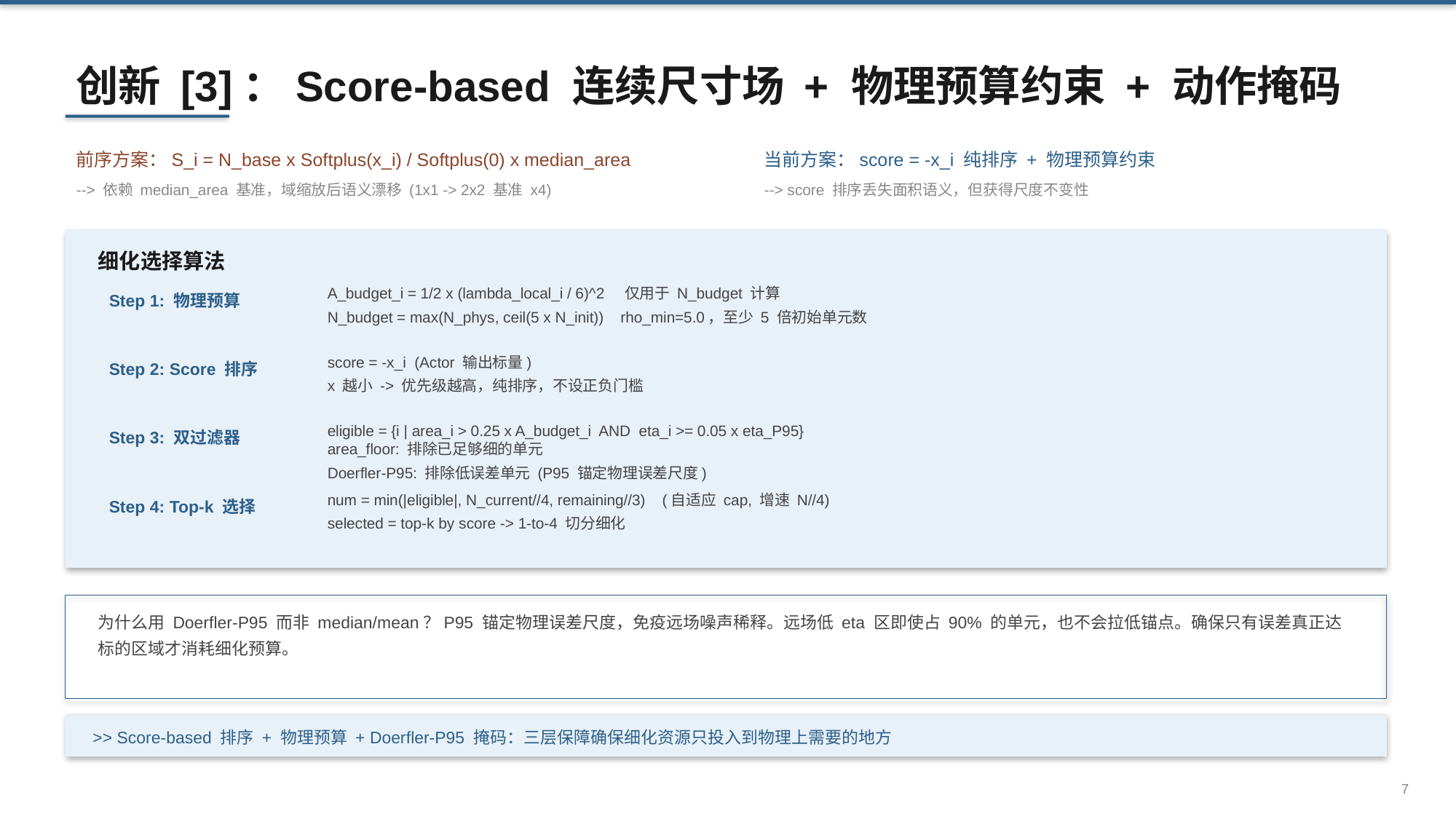

创新 [3]：Score-based 连续尺寸场 + 物理预算约束 + 动作掩码

前序方案：S_i = N_base x Softplus(x_i) / Softplus(0) x median_area
当前方案：score = -x_i 纯排序 + 物理预算约束
--> 依赖 median_area 基准，域缩放后语义漂移 (1x1 -> 2x2 基准 x4)
--> score 排序丢失面积语义，但获得尺度不变性

细化选择算法
Step 1: 物理预算
A_budget_i = 1/2 x (lambda_local_i / 6)^2    仅用于 N_budget 计算
N_budget = max(N_phys, ceil(5 x N_init))    rho_min=5.0，至少 5 倍初始单元数
Step 2: Score 排序
score = -x_i  (Actor 输出标量)
x 越小 -> 优先级越高，纯排序，不设正负门槛
Step 3: 双过滤器
eligible = {i | area_i > 0.25 x A_budget_i  AND  eta_i >= 0.05 x eta_P95}
area_floor: 排除已足够细的单元
Doerfler-P95: 排除低误差单元 (P95 锚定物理误差尺度)
Step 4: Top-k 选择
num = min(|eligible|, N_current//4, remaining//3)    (自适应 cap, 增速 N//4)
selected = top-k by score -> 1-to-4 切分细化

为什么用 Doerfler-P95 而非 median/mean？P95 锚定物理误差尺度，免疫远场噪声稀释。远场低 eta 区即使占 90% 的单元，也不会拉低锚点。确保只有误差真正达标的区域才消耗细化预算。

>> Score-based 排序 + 物理预算 + Doerfler-P95 掩码：三层保障确保细化资源只投入到物理上需要的地方
7